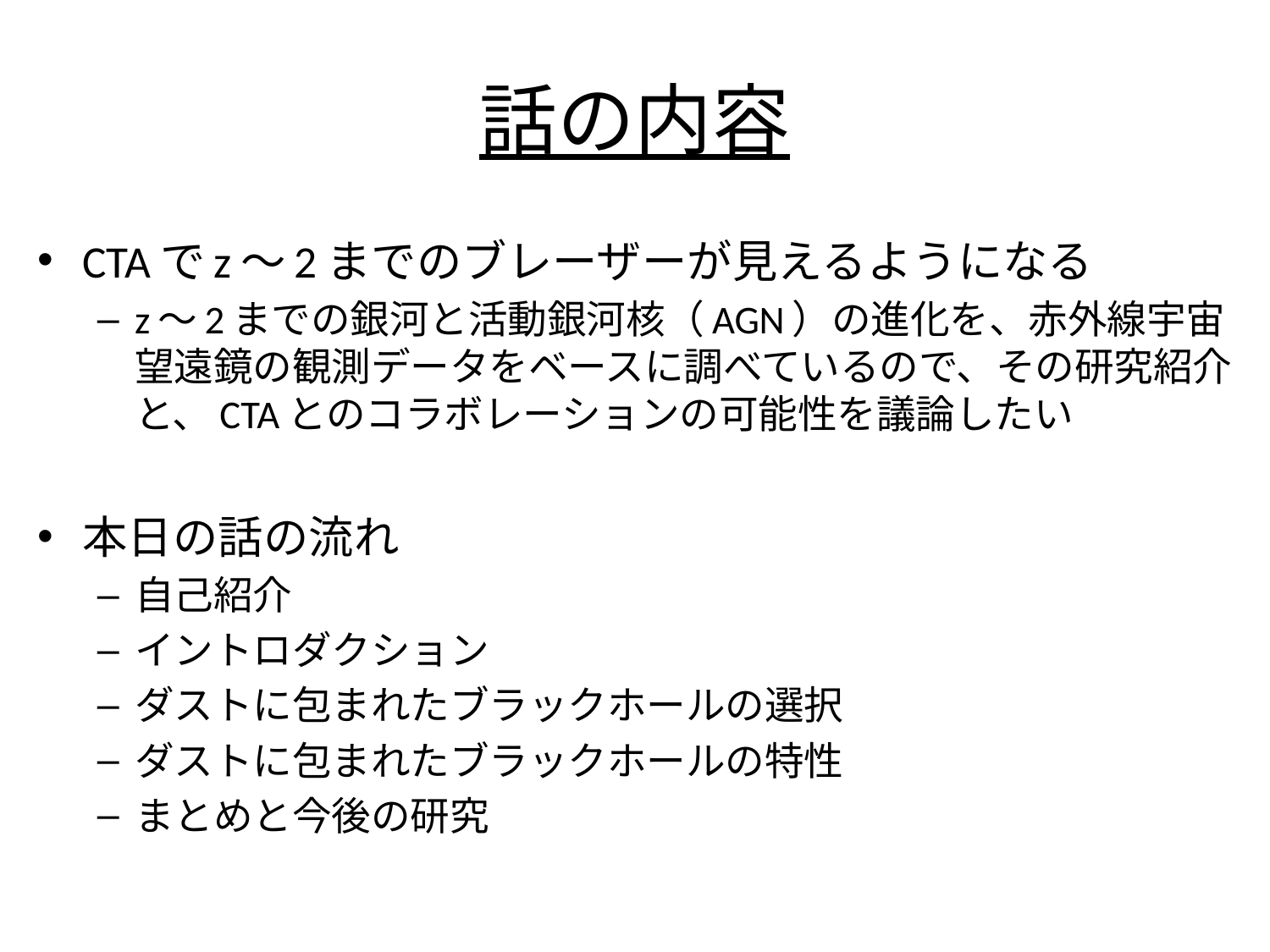

# 話の内容
CTAでz～2までのブレーザーが見えるようになる
z～2までの銀河と活動銀河核（AGN）の進化を、赤外線宇宙望遠鏡の観測データをベースに調べているので、その研究紹介と、CTAとのコラボレーションの可能性を議論したい

本日の話の流れ
自己紹介
イントロダクション
ダストに包まれたブラックホールの選択
ダストに包まれたブラックホールの特性
まとめと今後の研究